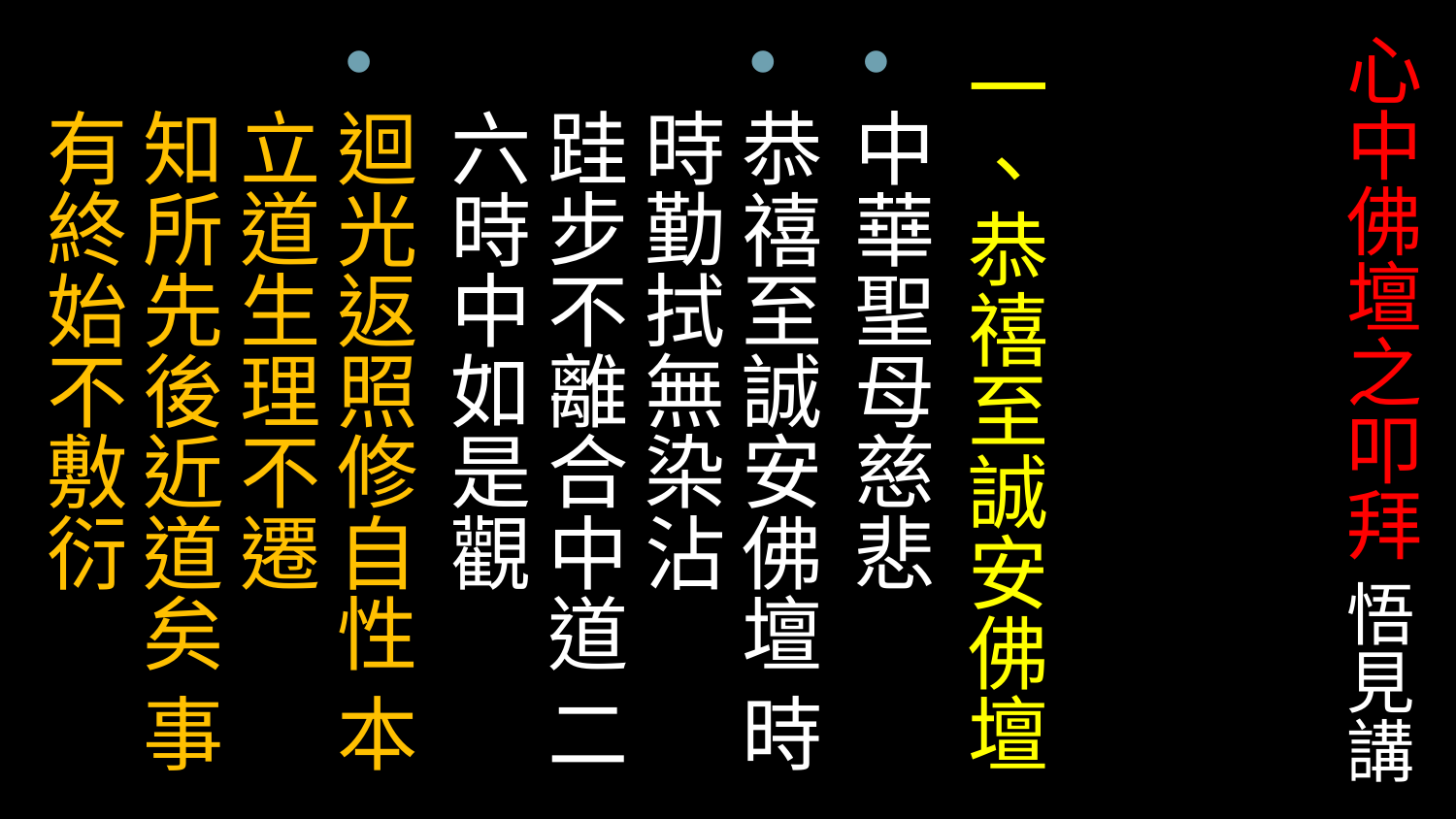

# 心中佛壇之叩拜 悟見講
一、恭禧至誠安佛壇
中華聖母慈悲
恭禧至誠安佛壇 時時勤拭無染沾
跬步不離合中道 二六時中如是觀
迴光返照修自性 本立道生理不遷
知所先後近道矣 事有終始不敷衍